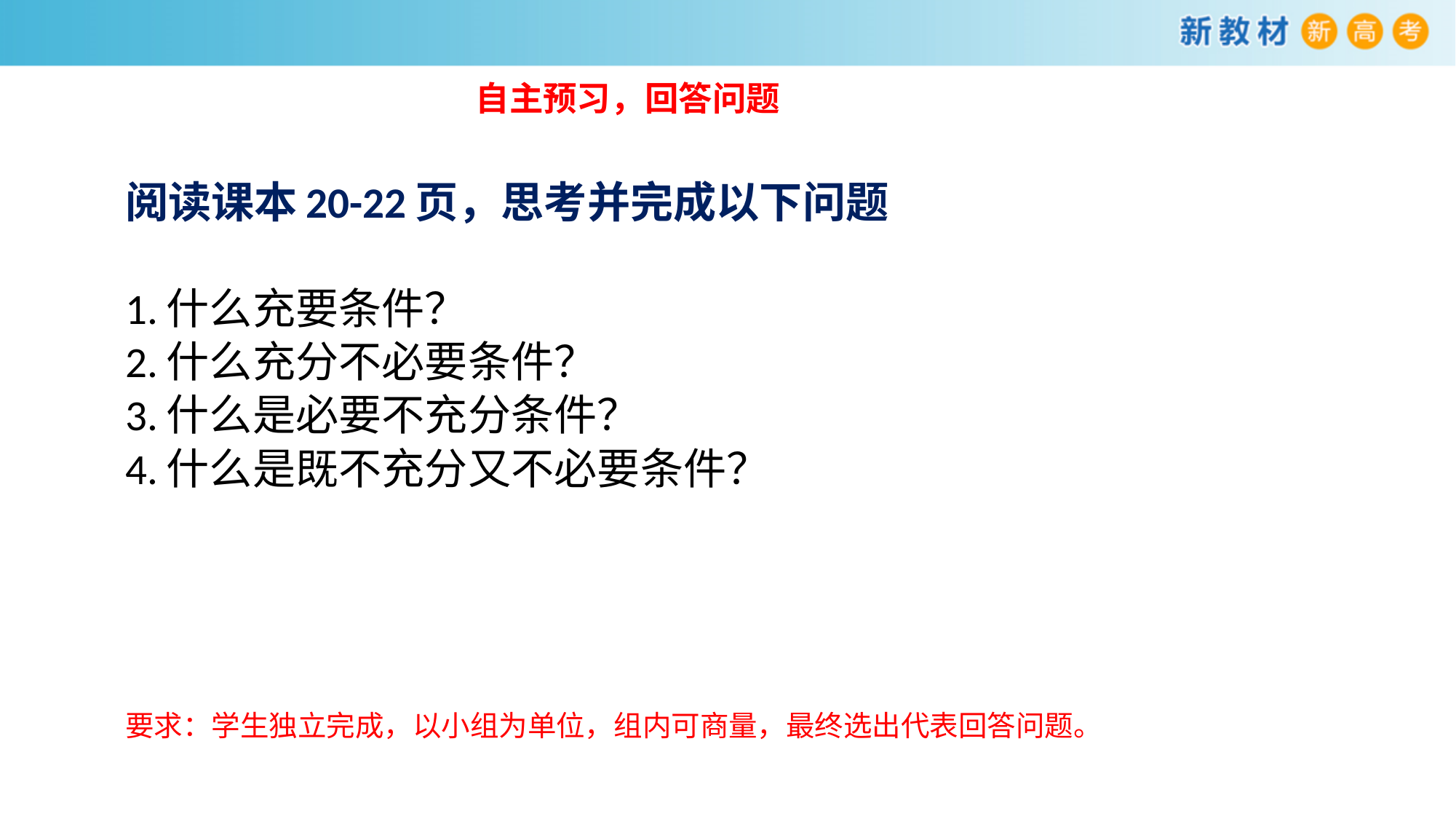

# 自主预习，回答问题
阅读课本20-22页，思考并完成以下问题

1.什么充要条件？
2.什么充分不必要条件？
3.什么是必要不充分条件？
4.什么是既不充分又不必要条件？

要求：学生独立完成，以小组为单位，组内可商量，最终选出代表回答问题。